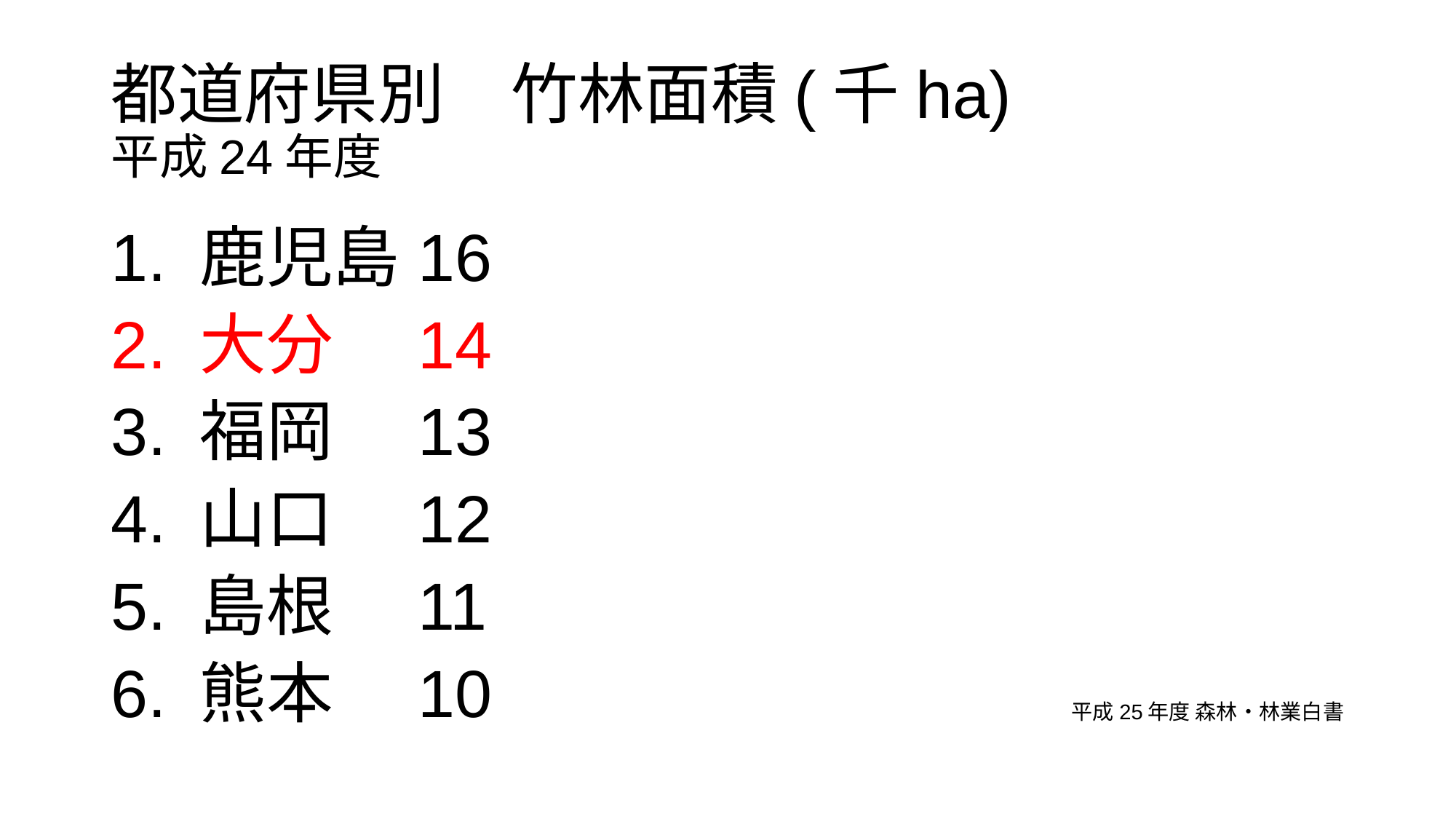

# 都道府県別　竹林面積(千ha) 平成24年度
鹿児島	16
大分	14
福岡	13
山口	12
島根	11
熊本	10
平成25年度 森林・林業白書